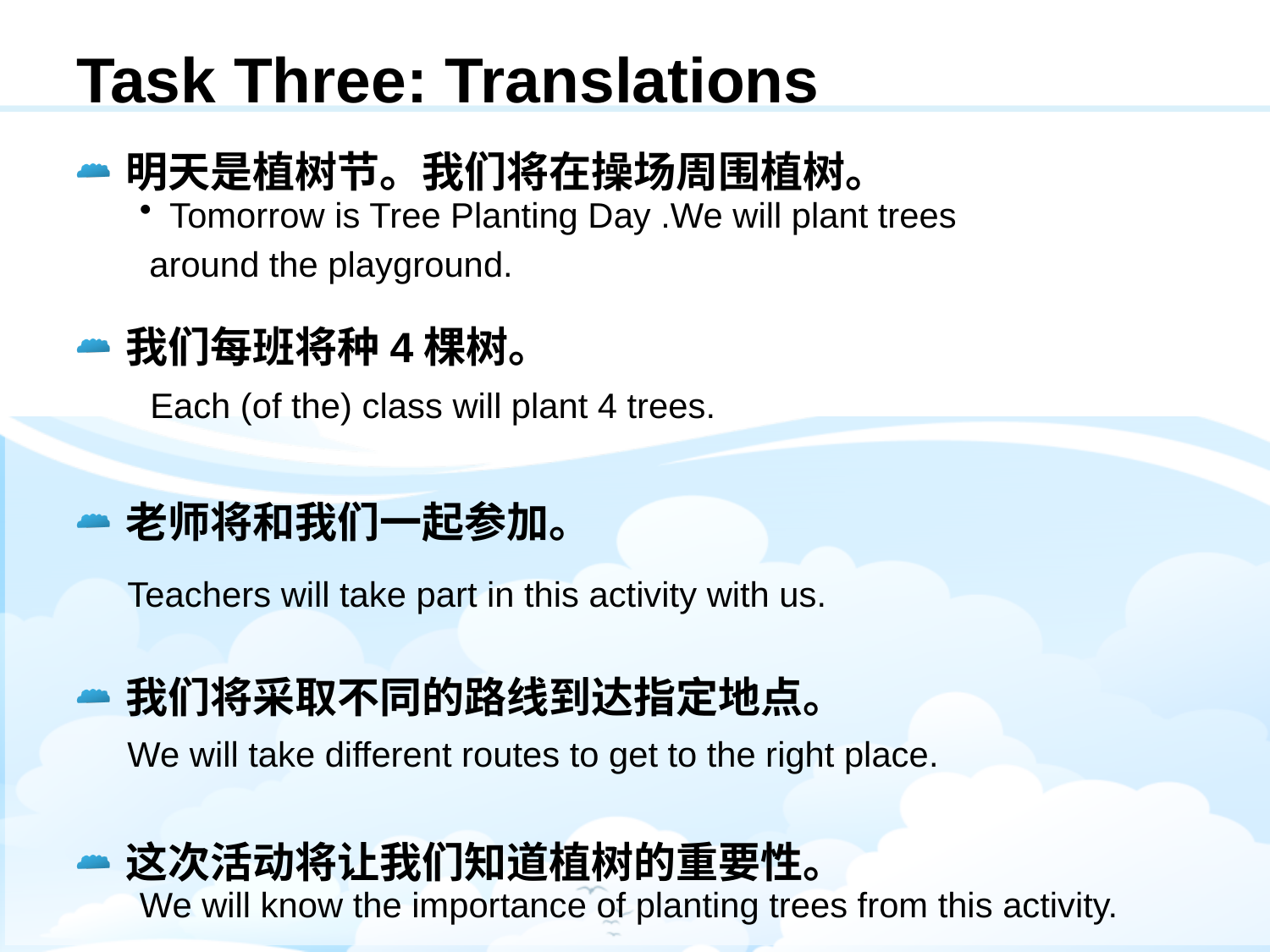

# Task Three: Translations
明天是植树节。我们将在操场周围植树。

我们每班将种4棵树。

老师将和我们一起参加。

我们将采取不同的路线到达指定地点。

这次活动将让我们知道植树的重要性。
Tomorrow is Tree Planting Day .We will plant trees
 around the playground.

Each (of the) class will plant 4 trees.
Teachers will take part in this activity with us.
We will take different routes to get to the right place.
We will know the importance of planting trees from this activity.